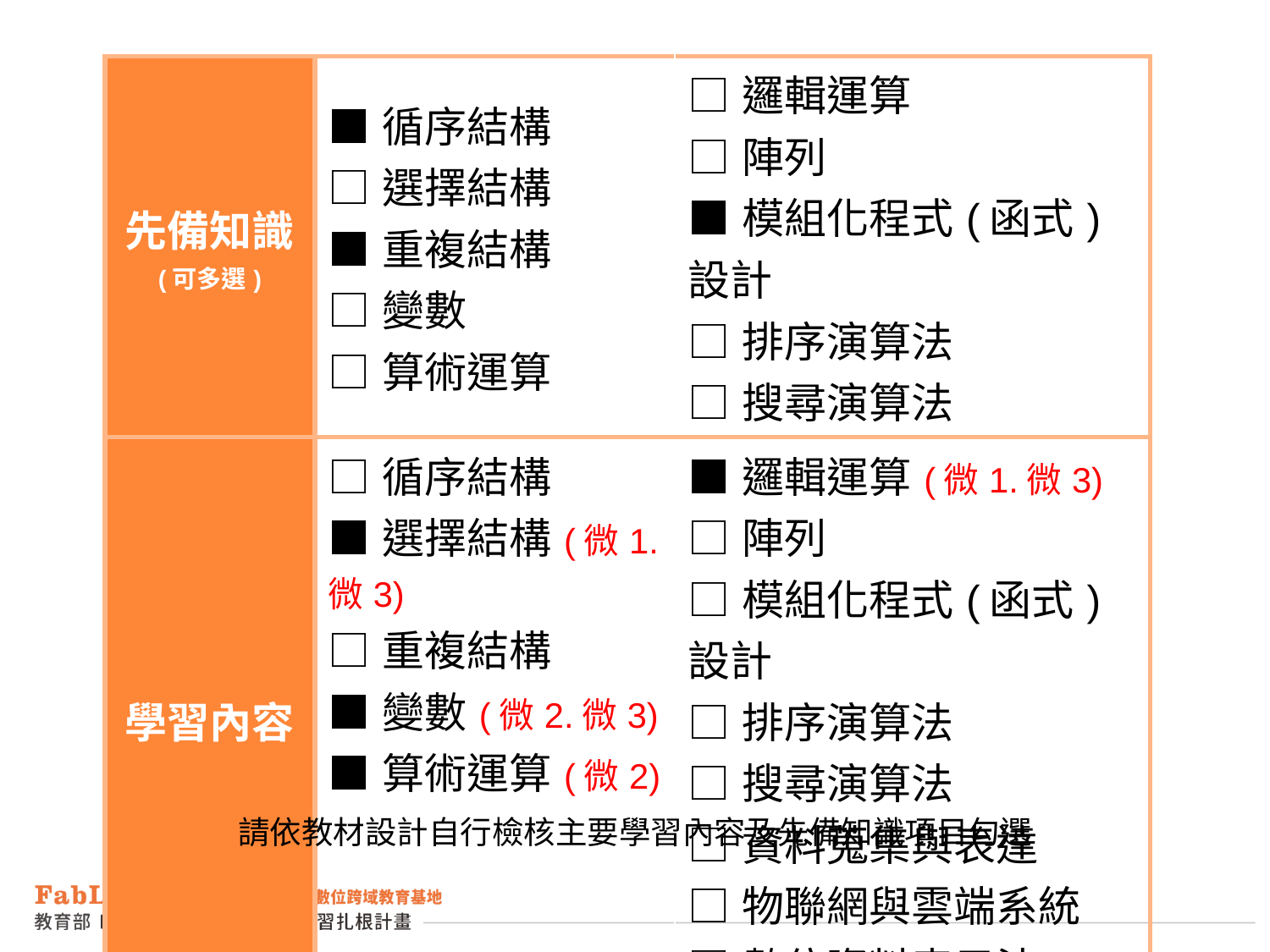

| 先備知識 (可多選) | ■循序結構 □選擇結構 ■重複結構 □變數 □算術運算 | □邏輯運算 □陣列 ■模組化程式(函式)設計 □排序演算法 □搜尋演算法 |
| --- | --- | --- |
| 學習內容 | □循序結構 ■選擇結構(微1.微3) □重複結構 ■變數(微2.微3) ■算術運算(微2) | ■邏輯運算(微1.微3) □陣列 □模組化程式(函式)設計 □排序演算法 □搜尋演算法 □資料蒐集與表達 □物聯網與雲端系統 □數位資料表示法 |
請依教材設計自行檢核主要學習內容及先備知識項目勾選